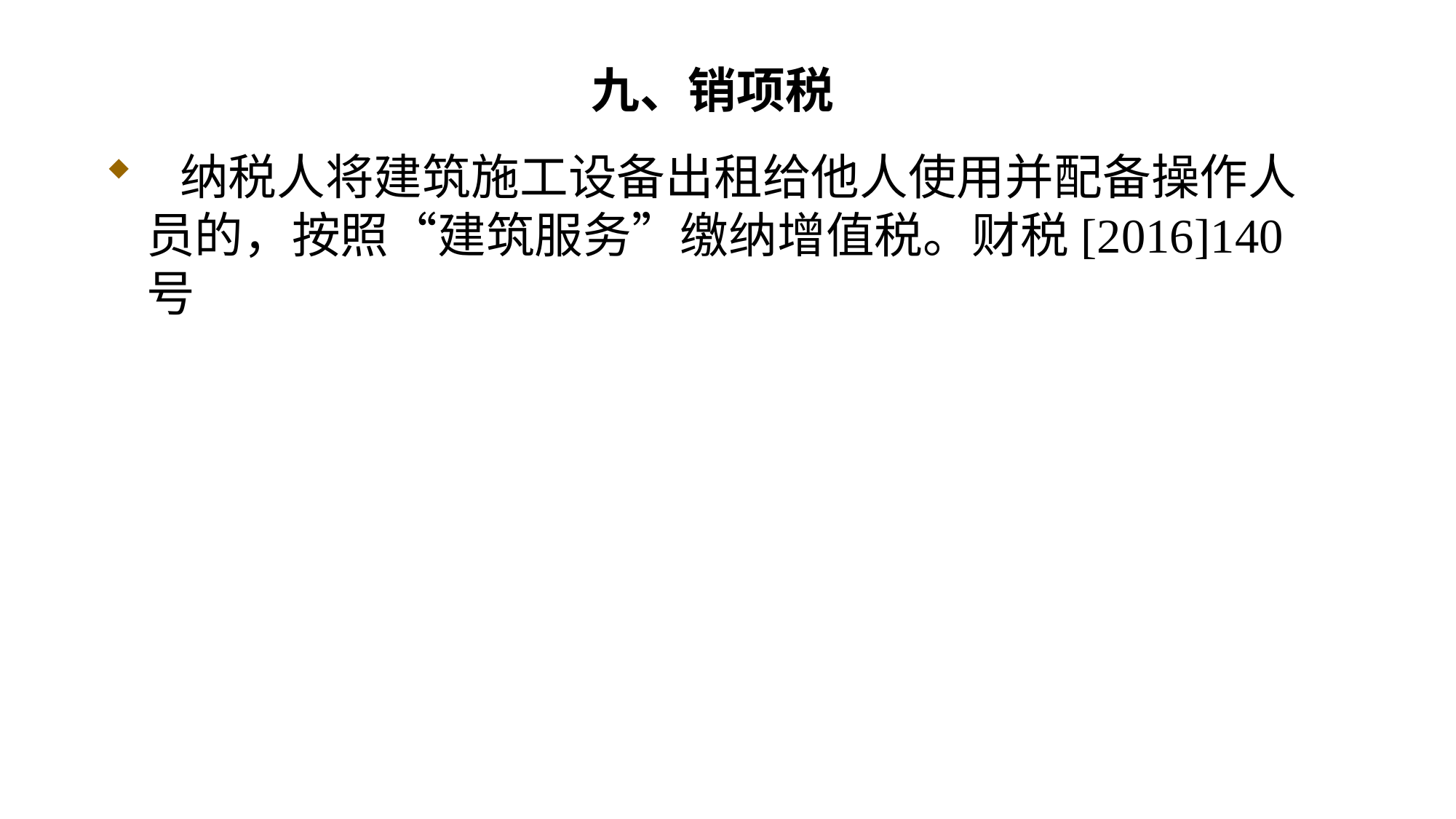

# 九、销项税
  纳税人将建筑施工设备出租给他人使用并配备操作人员的，按照“建筑服务”缴纳增值税。财税[2016]140号